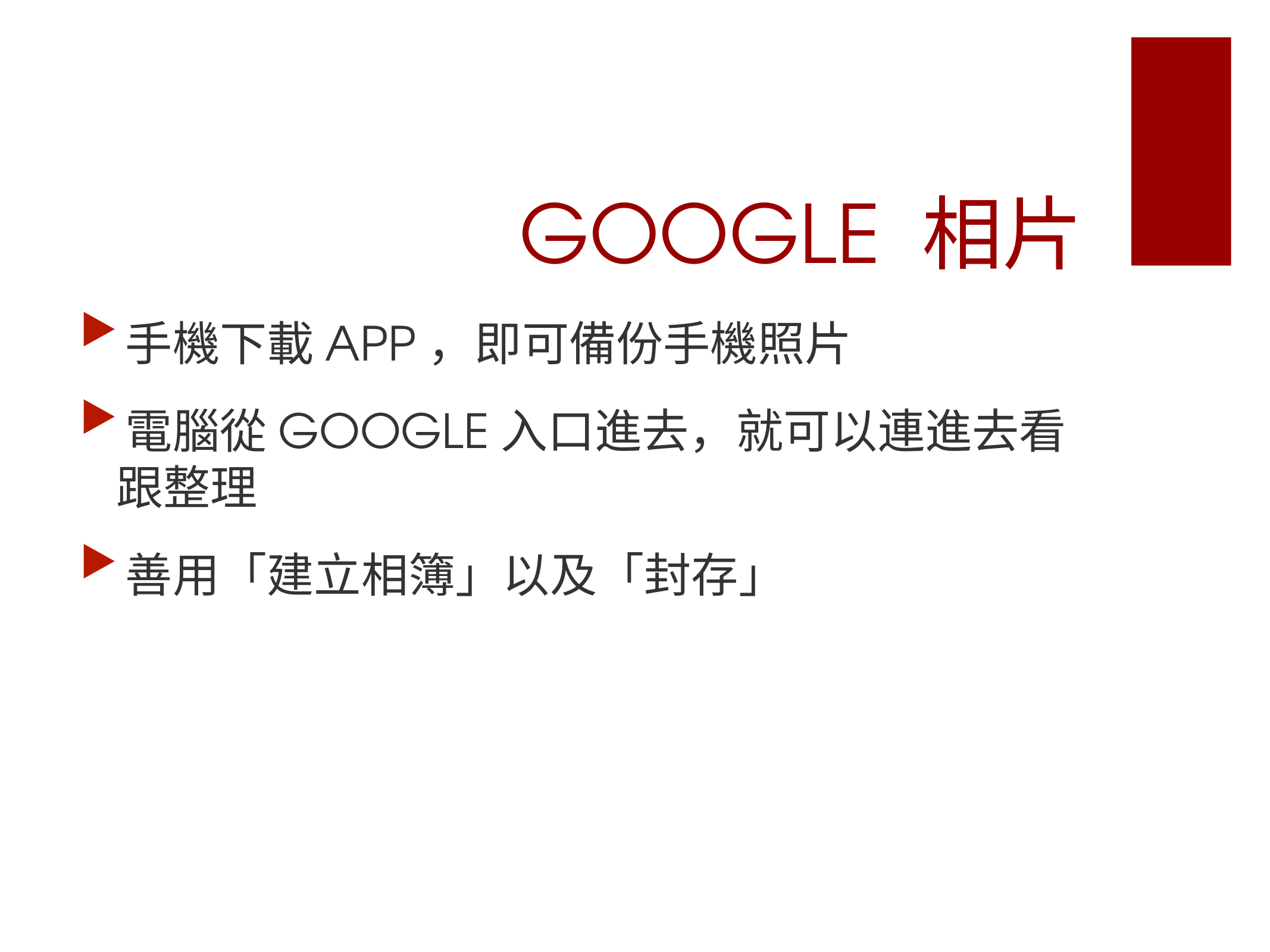

# GOOGLE 相片
手機下載APP，即可備份手機照片
電腦從GOOGLE入口進去，就可以連進去看跟整理
善用「建立相簿」以及「封存」